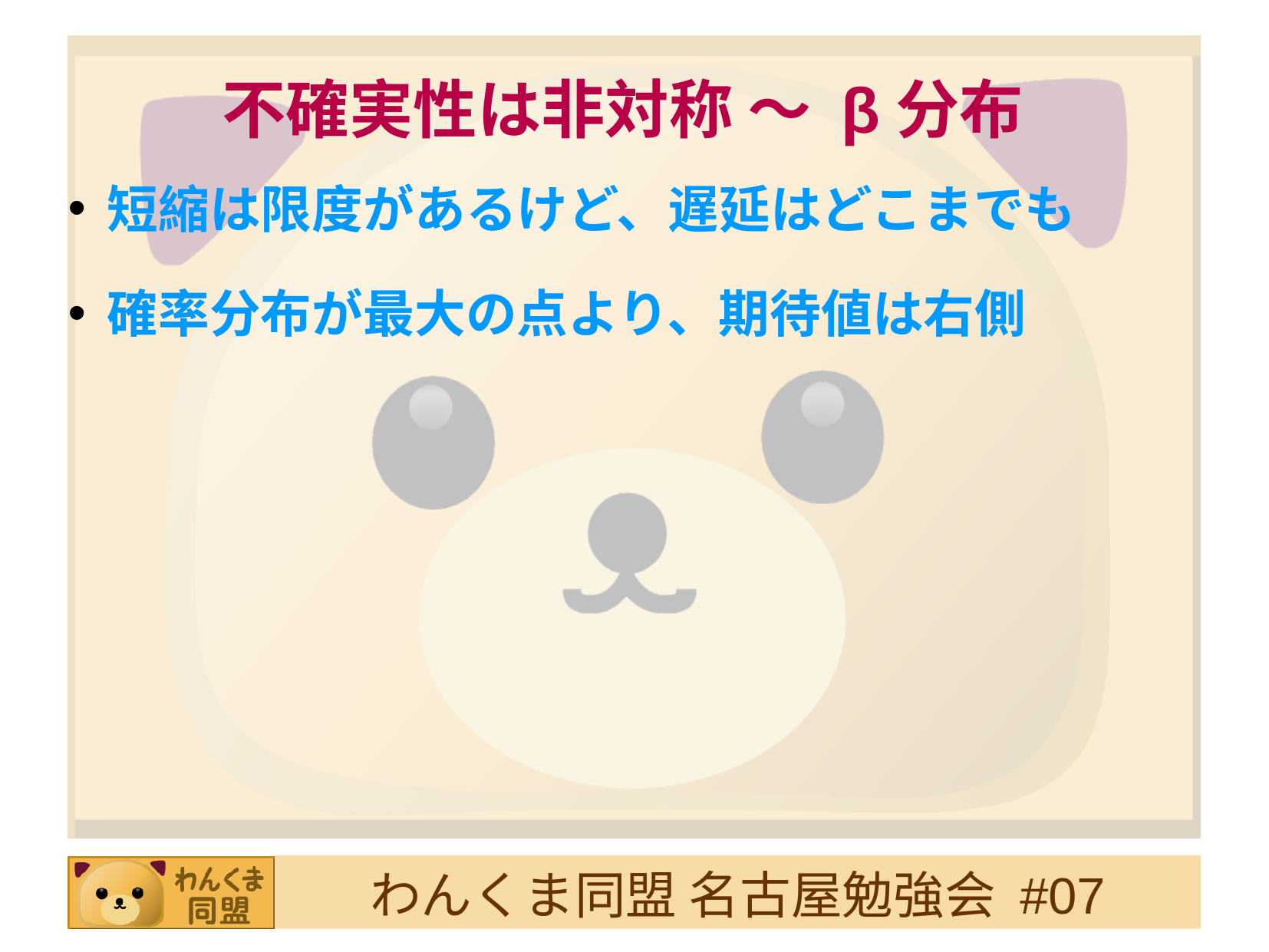

# 不確実性は非対称 ～ β分布
短縮は限度があるけど、遅延はどこまでも
確率分布が最大の点より、期待値は右側